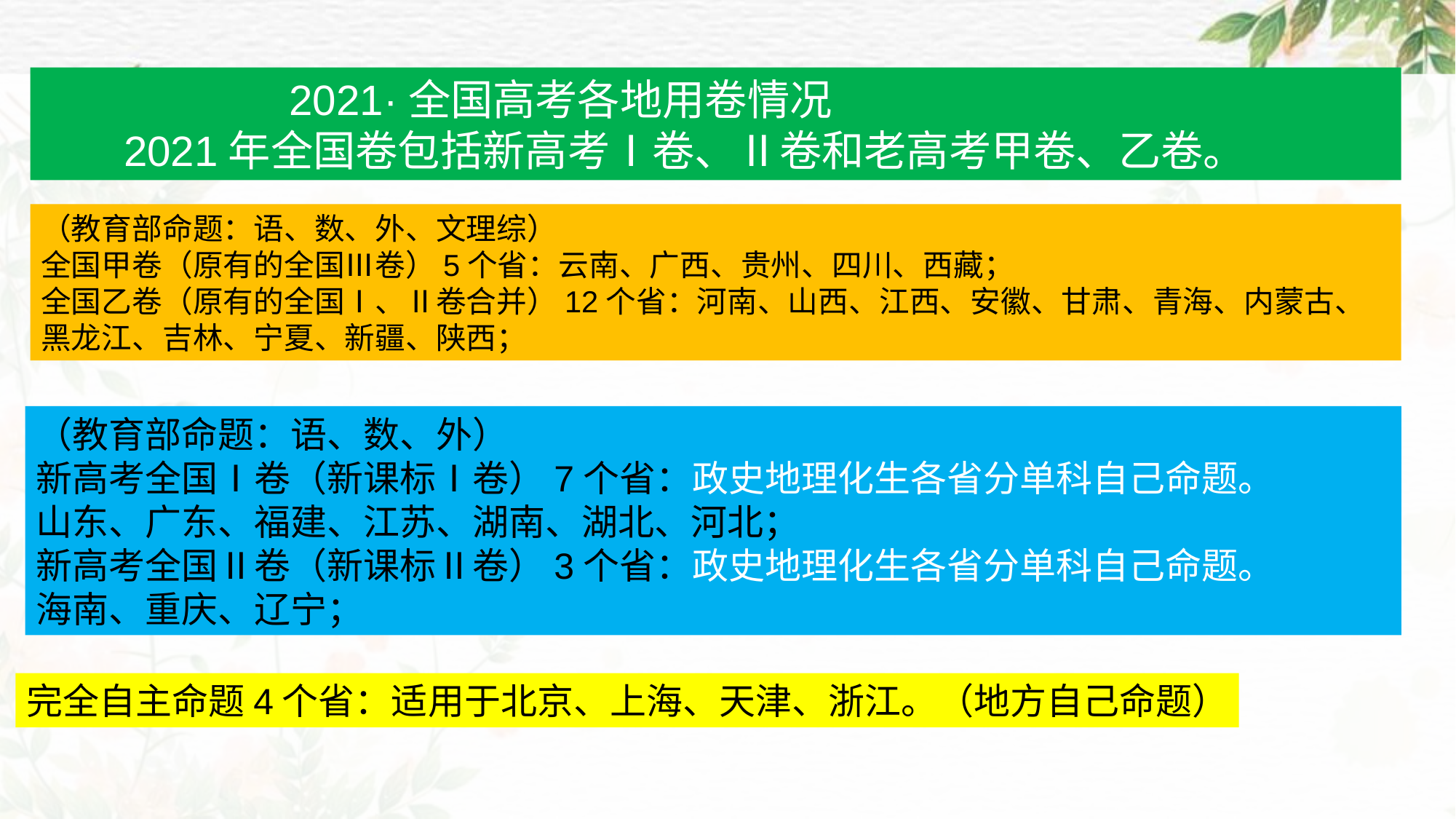

2021·全国高考各地用卷情况
       2021年全国卷包括新高考Ⅰ卷、Ⅱ卷和老高考甲卷、乙卷。
（教育部命题：语、数、外、文理综）
全国甲卷（原有的全国Ⅲ卷）5个省：云南、广西、贵州、四川、西藏；
全国乙卷（原有的全国Ⅰ、Ⅱ卷合并）12个省：河南、山西、江西、安徽、甘肃、青海、内蒙古、黑龙江、吉林、宁夏、新疆、陕西；
（教育部命题：语、数、外）
新高考全国Ⅰ卷（新课标Ⅰ卷）7个省：政史地理化生各省分单科自己命题。
山东、广东、福建、江苏、湖南、湖北、河北；
新高考全国Ⅱ卷（新课标Ⅱ卷）3个省：政史地理化生各省分单科自己命题。
海南、重庆、辽宁；
完全自主命题4个省：适用于北京、上海、天津、浙江。（地方自己命题）